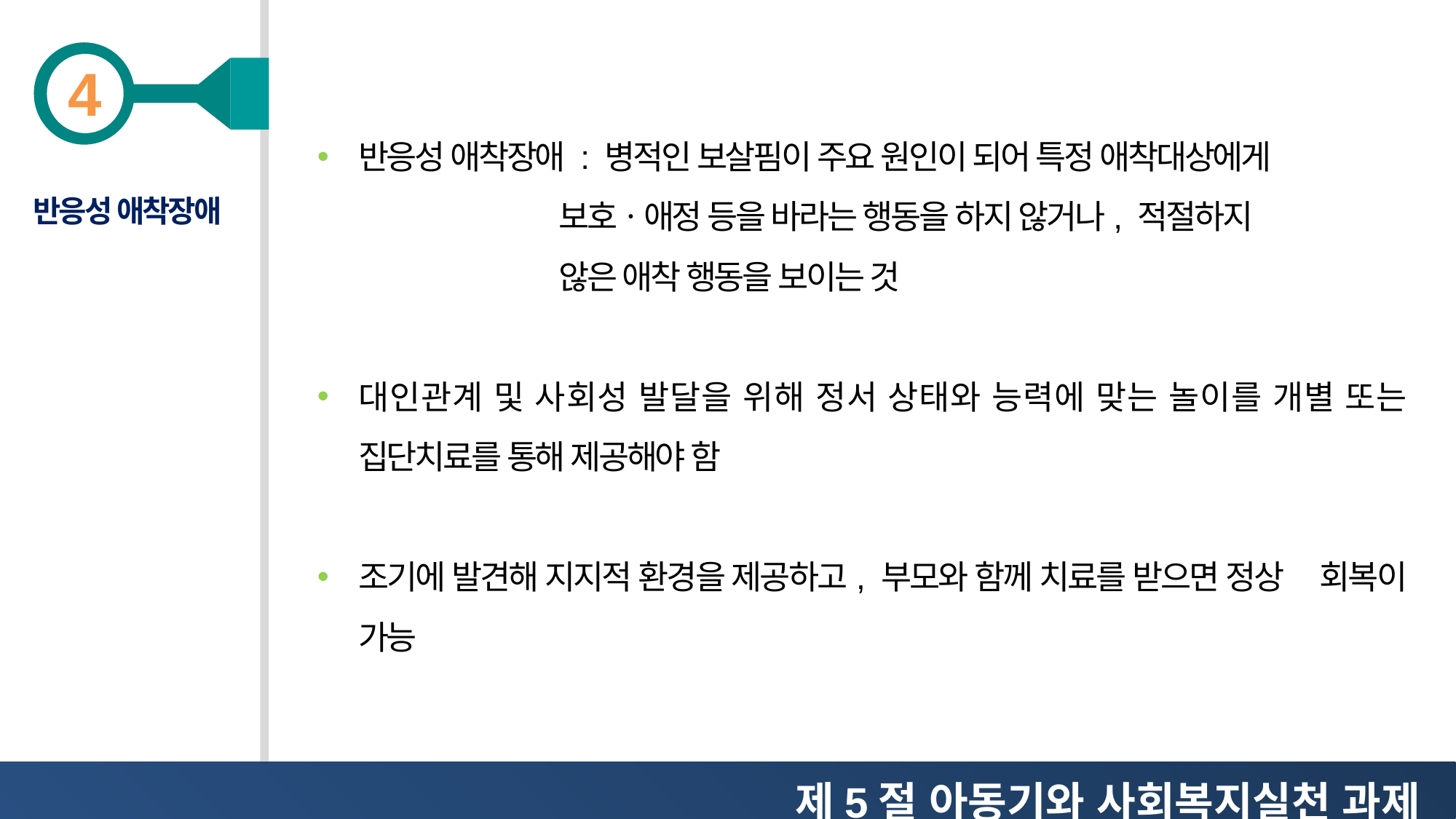

반응성 애착장애 : 병적인 보살핌이 주요 원인이 되어 특정 애착대상에게
                                 보호ㆍ애정 등을 바라는 행동을 하지 않거나, 적절하지
                                 않은 애착 행동을 보이는 것

대인관계 및 사회성 발달을 위해 정서 상태와 능력에 맞는 놀이를 개별 또는 집단치료를 통해 제공해야 함

조기에 발견해 지지적 환경을 제공하고, 부모와 함께 치료를 받으면 정상     회복이 가능
반응성 애착장애
제5절 아동기와 사회복지실천 과제